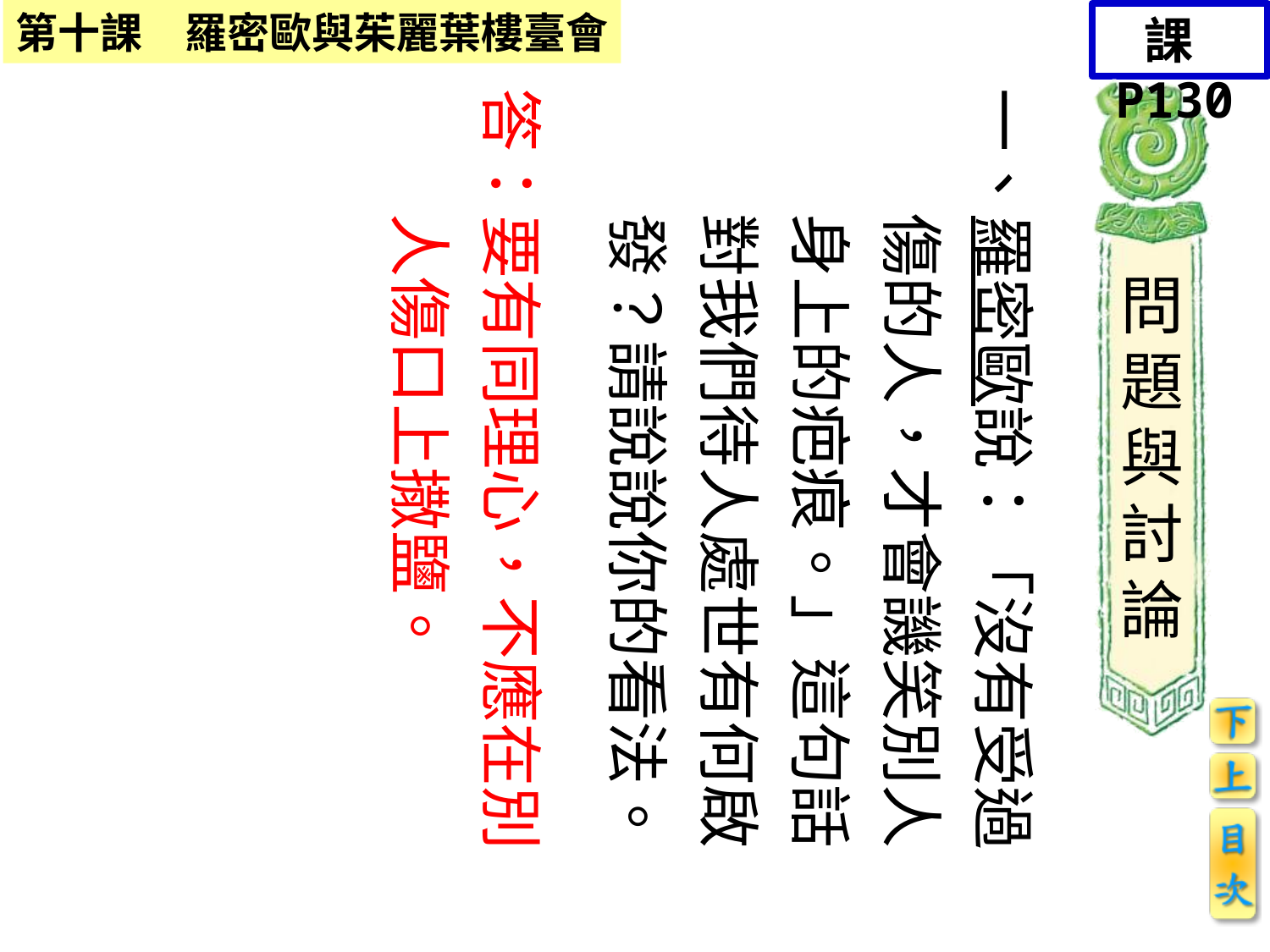

課P130
答：要有同理心，不應在別人傷口上撒鹽。
一、羅密歐說：「沒有受過傷的人，才會譏笑別人身上的疤痕。」這句話對我們待人處世有何啟發？請說說你的看法。
問題與討論